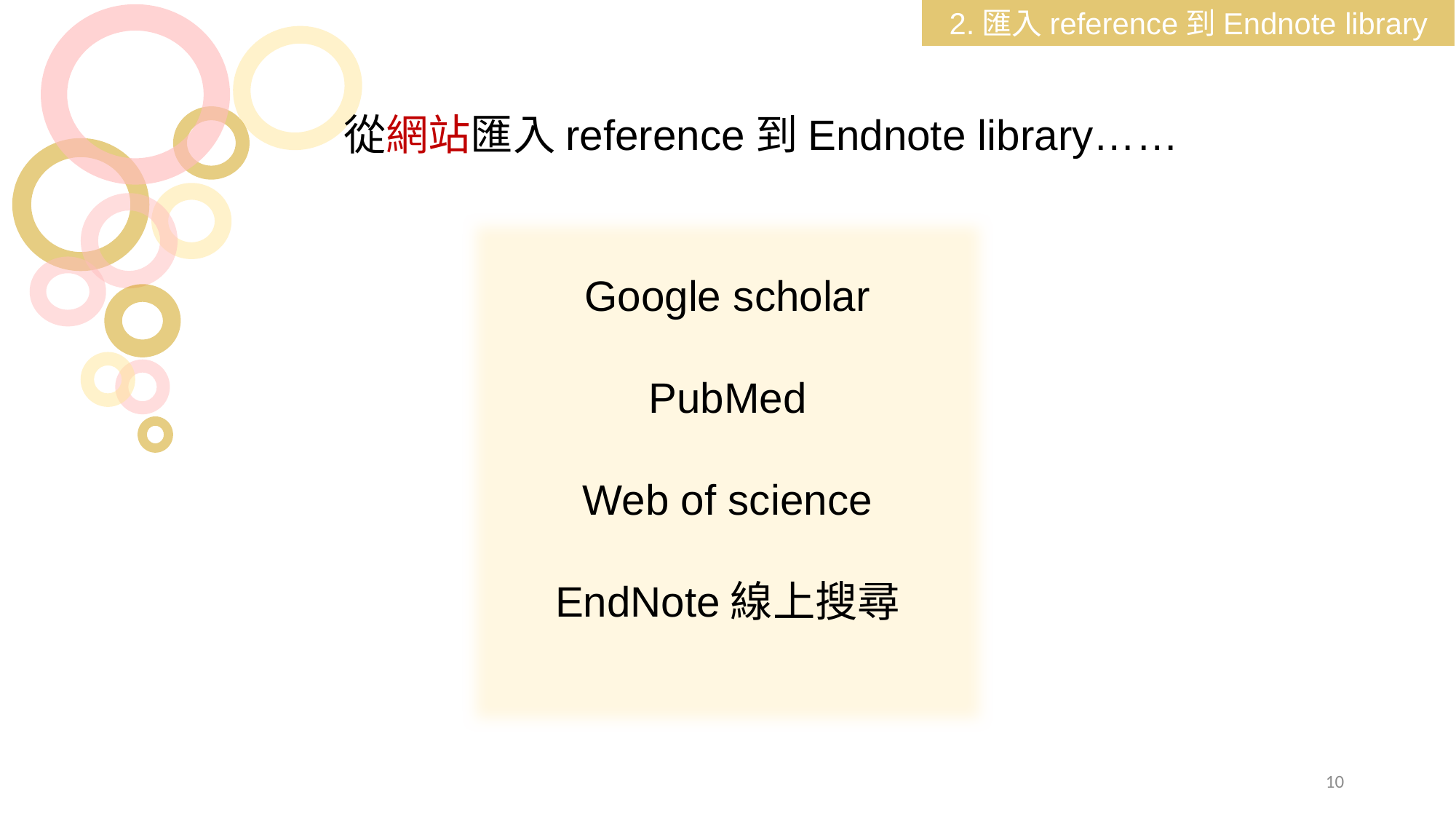

2.匯入reference到Endnote library
從網站匯入reference到Endnote library……

Google scholar

PubMed

Web of science

EndNote線上搜尋

10